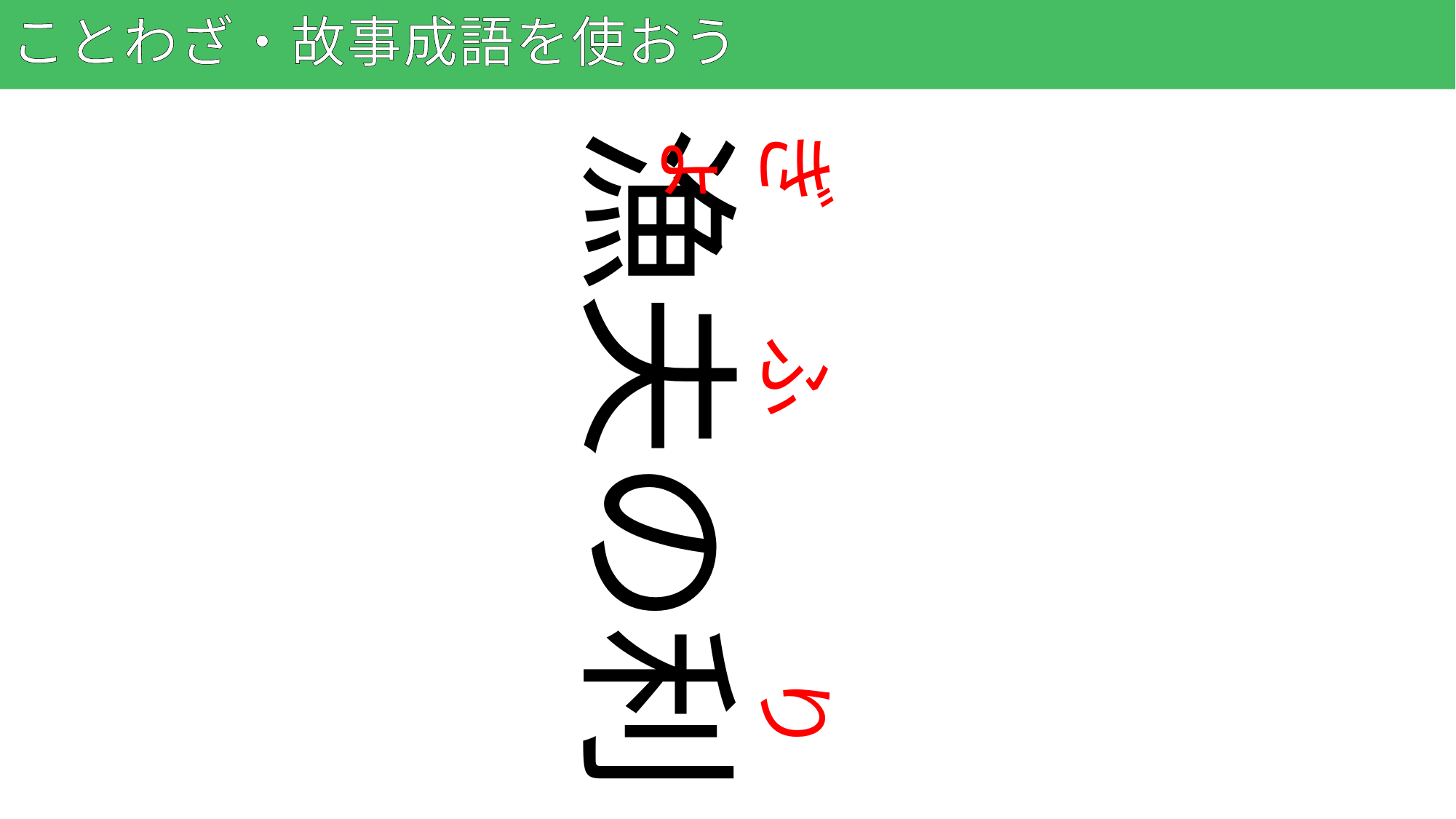

# ことわざ・故事成語を使おう
93
漁夫の利
ぎょ
ふ
り